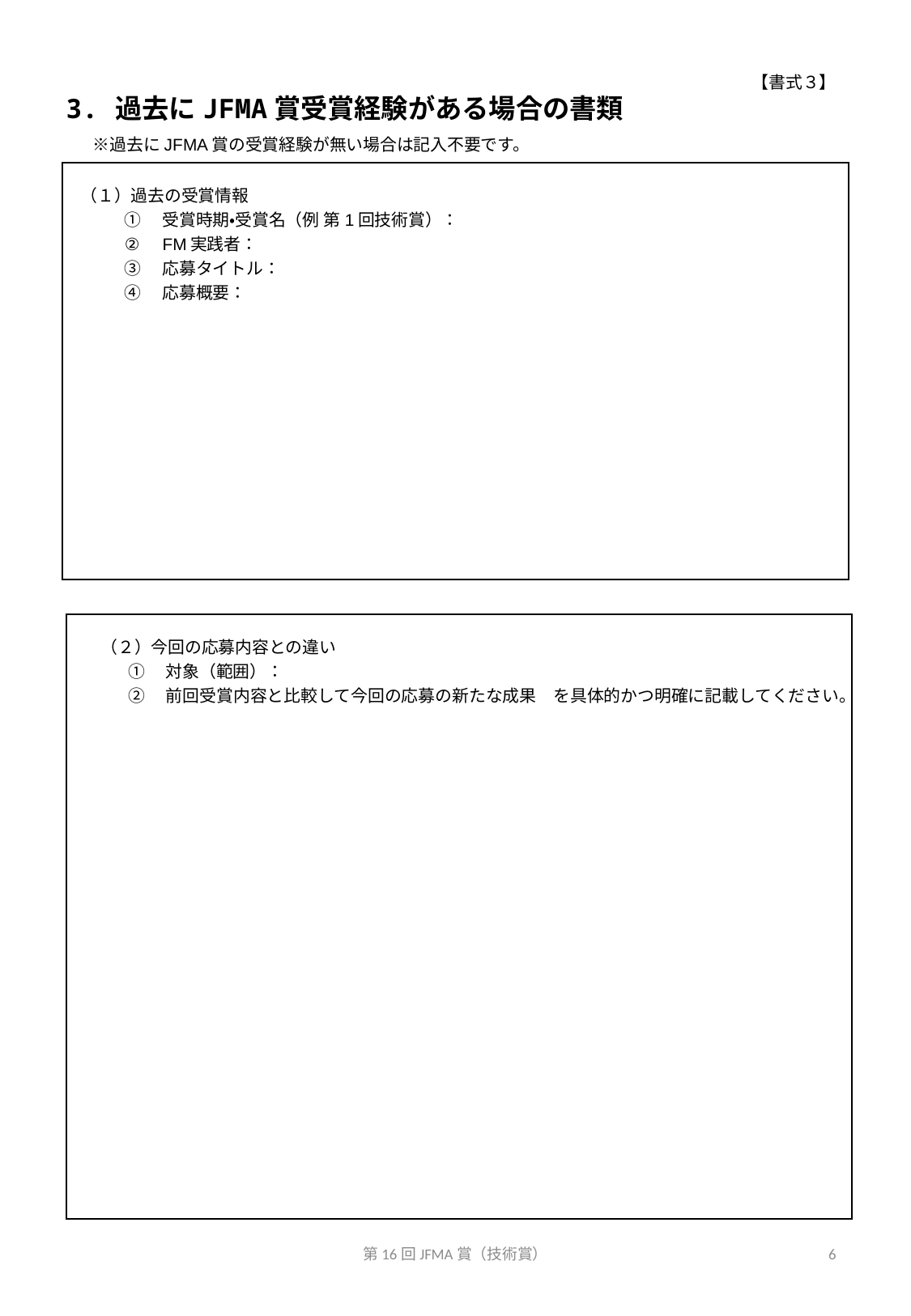

【書式３】
3. 過去にJFMA賞受賞経験がある場合の書類
　※過去にJFMA賞の受賞経験が無い場合は記入不要です。
| （１）過去の受賞情報 受賞時期・受賞名（例 第1回技術賞）： FM実践者： 応募タイトル： 応募概要： |
| --- |
| （２）今回の応募内容との違い 対象（範囲）： 前回受賞内容と比較して今回の応募の新たな成果　を具体的かつ明確に記載してください。 |
| --- |
第16回JFMA賞（技術賞）
6